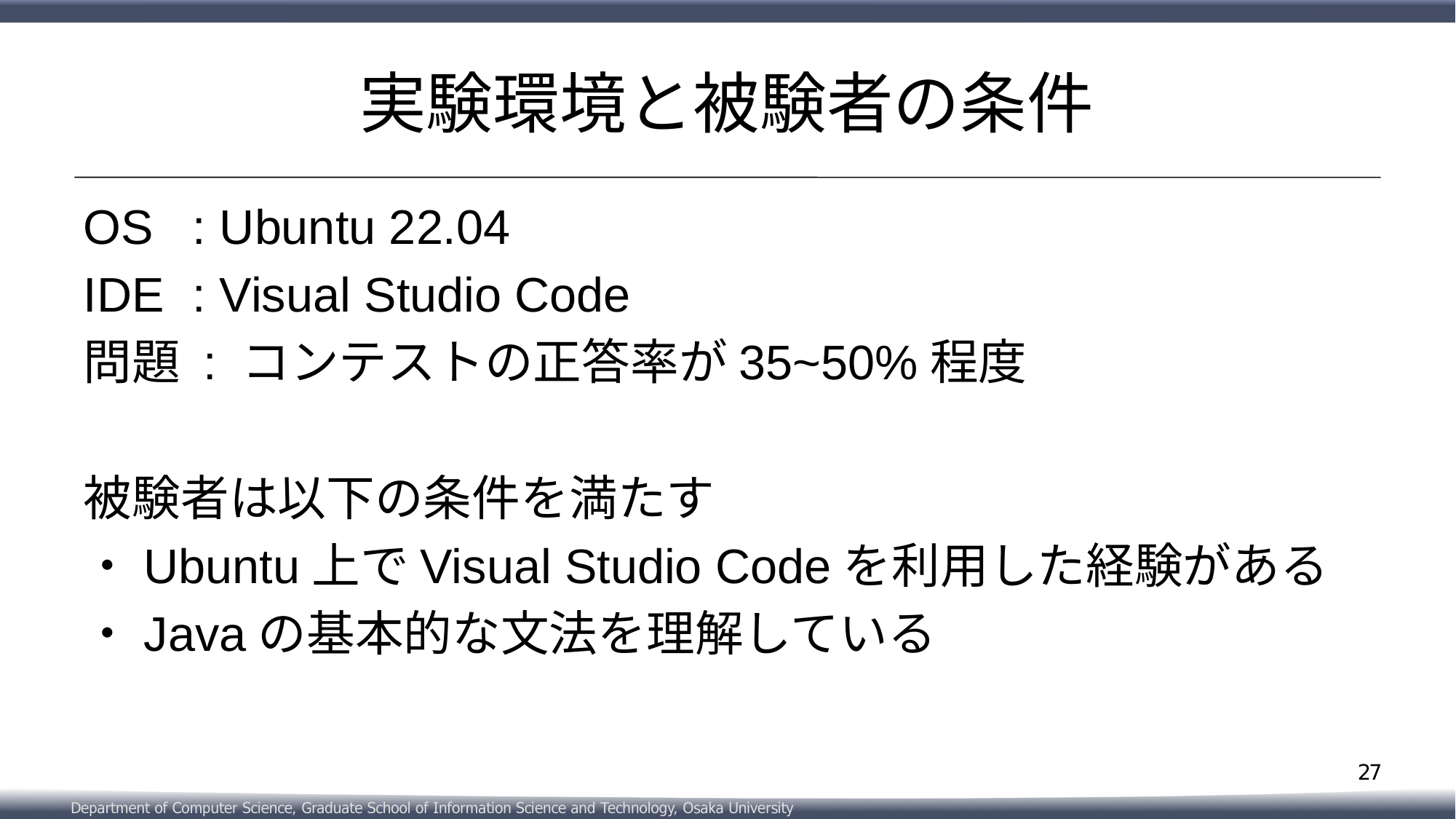

# 実験環境と被験者の条件
OS	: Ubuntu 22.04
IDE	: Visual Studio Code
問題 : コンテストの正答率が35~50%程度

被験者は以下の条件を満たす
・Ubuntu上でVisual Studio Codeを利用した経験がある
・Javaの基本的な文法を理解している
27